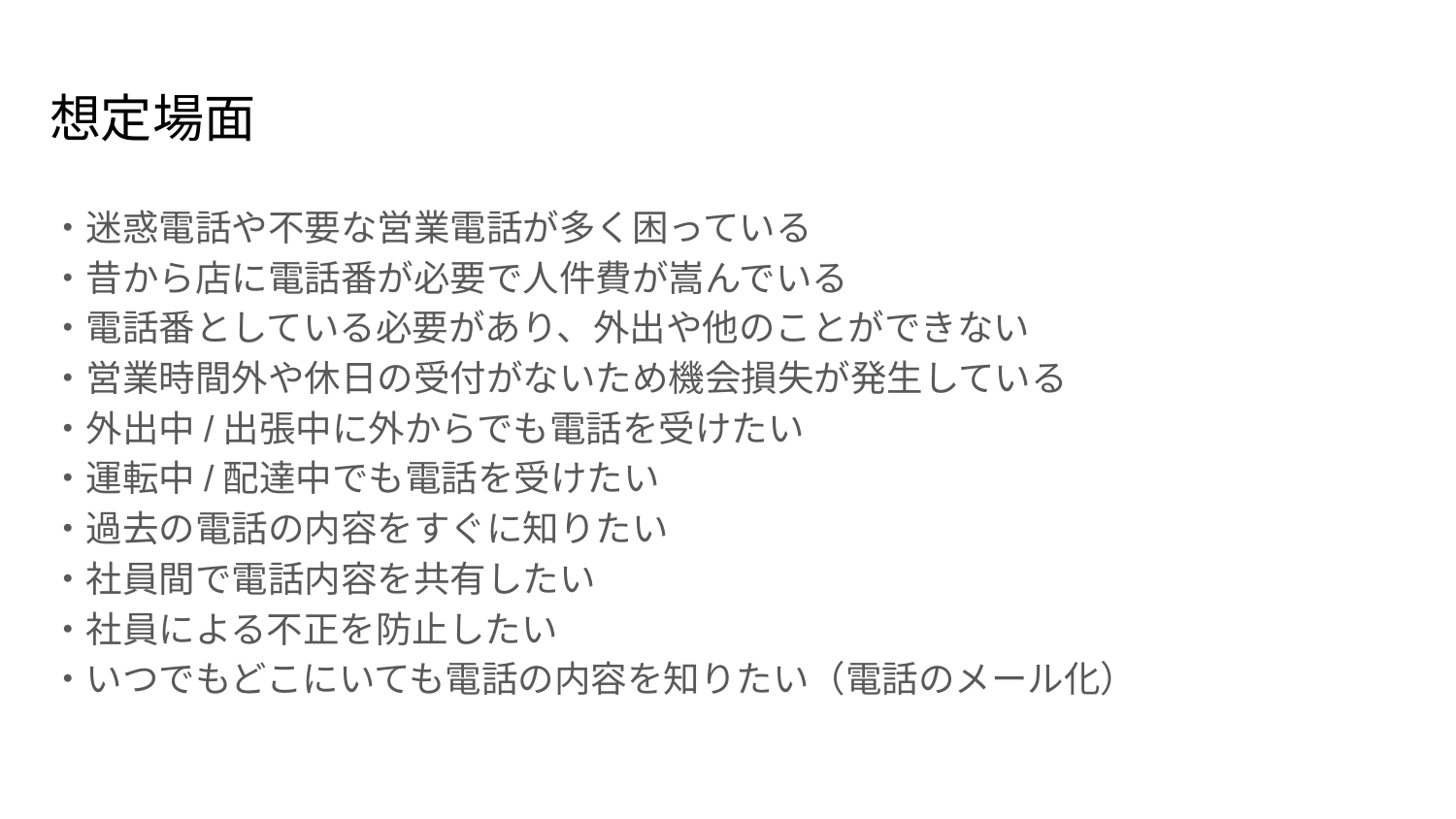

# 想定場面
・迷惑電話や不要な営業電話が多く困っている
・昔から店に電話番が必要で人件費が嵩んでいる
・電話番としている必要があり、外出や他のことができない
・営業時間外や休日の受付がないため機会損失が発生している
・外出中/出張中に外からでも電話を受けたい
・運転中/配達中でも電話を受けたい
・過去の電話の内容をすぐに知りたい
・社員間で電話内容を共有したい
・社員による不正を防止したい
・いつでもどこにいても電話の内容を知りたい（電話のメール化）